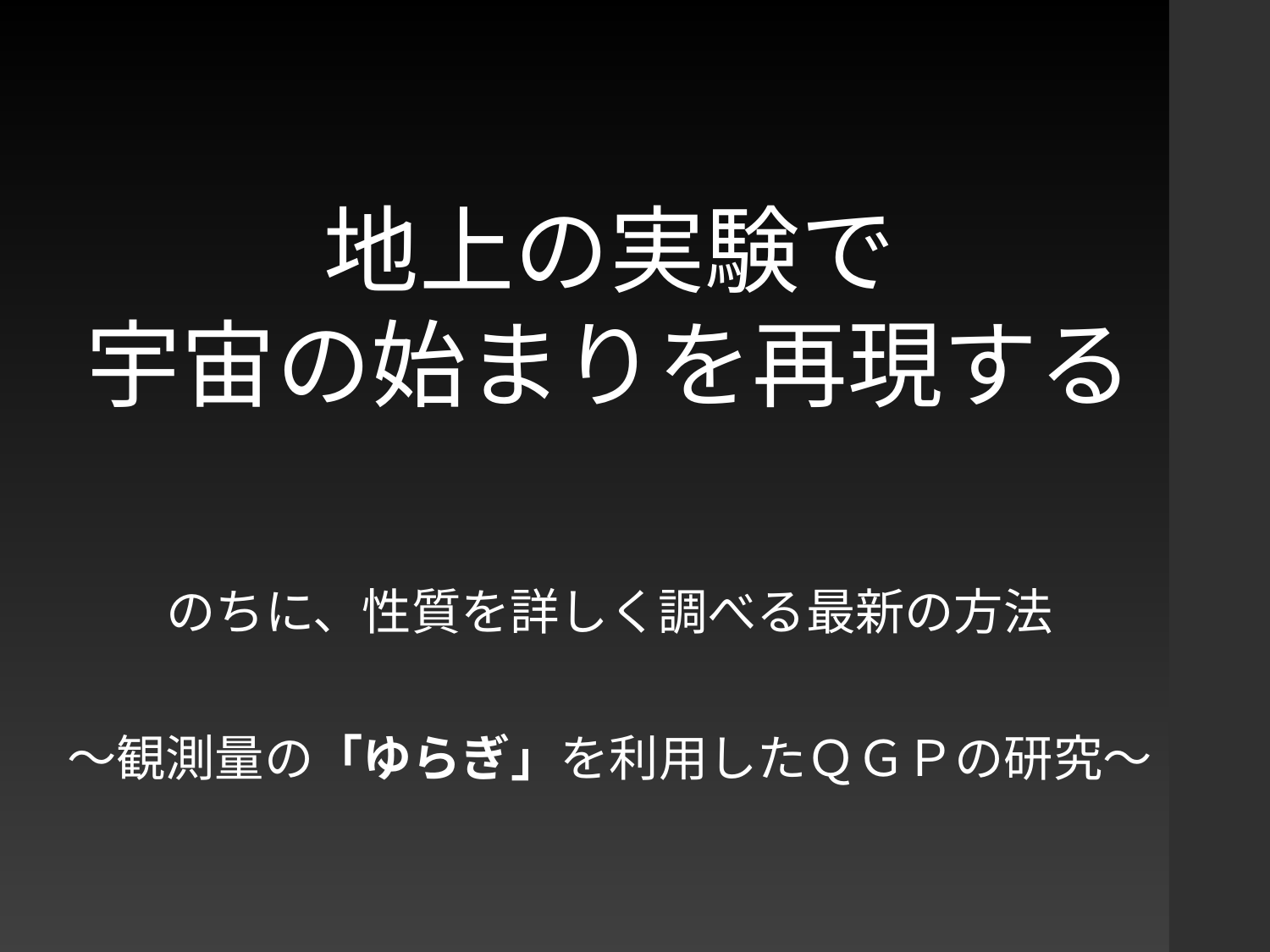

地上の実験で
宇宙の始まりを再現する
のちに、性質を詳しく調べる最新の方法
～観測量の「ゆらぎ」を利用したＱＧＰの研究～